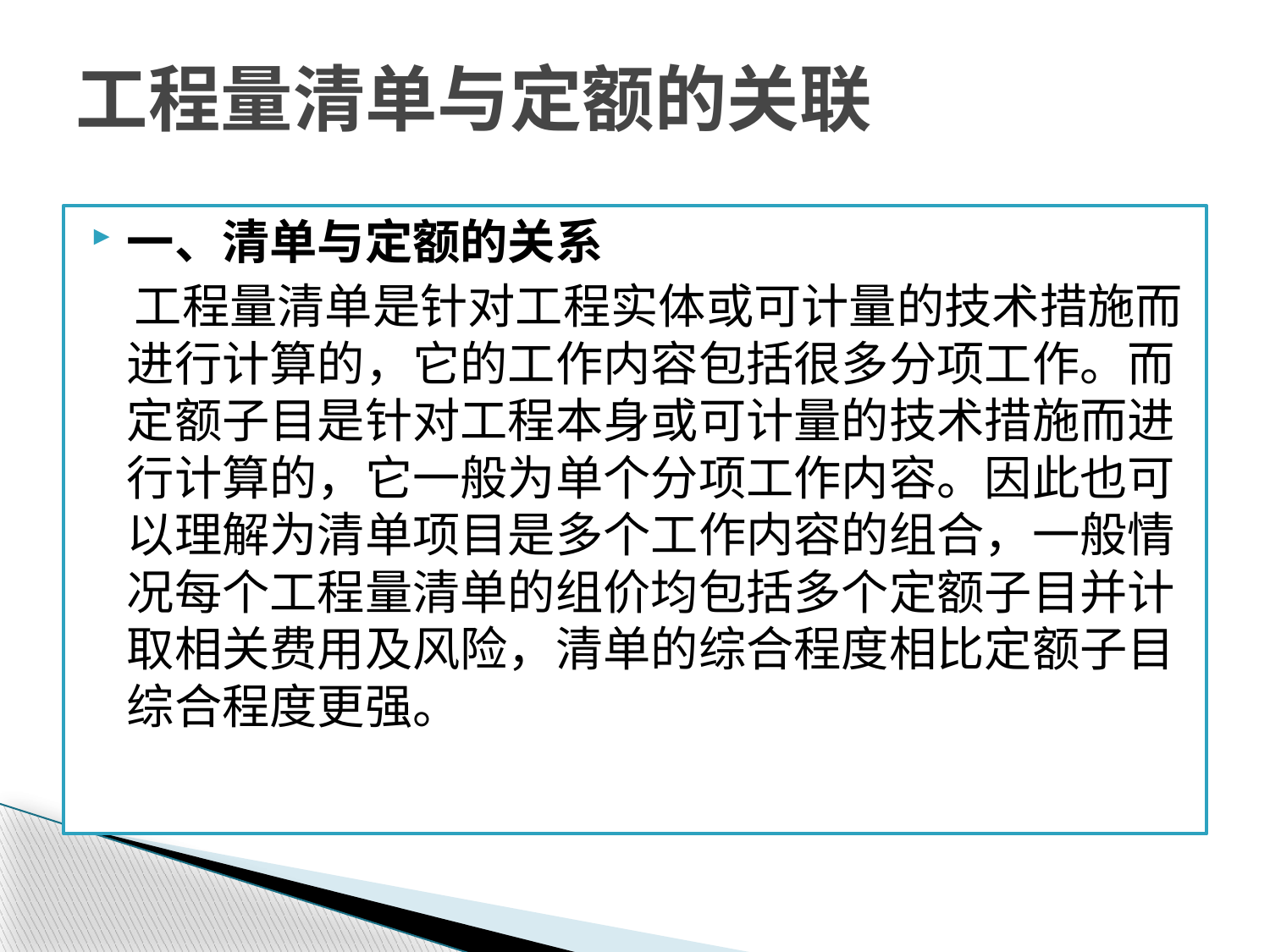

# 工程量清单与定额的关联
一、清单与定额的关系
   工程量清单是针对工程实体或可计量的技术措施而进行计算的，它的工作内容包括很多分项工作。而定额子目是针对工程本身或可计量的技术措施而进行计算的，它一般为单个分项工作内容。因此也可以理解为清单项目是多个工作内容的组合，一般情况每个工程量清单的组价均包括多个定额子目并计取相关费用及风险，清单的综合程度相比定额子目综合程度更强。